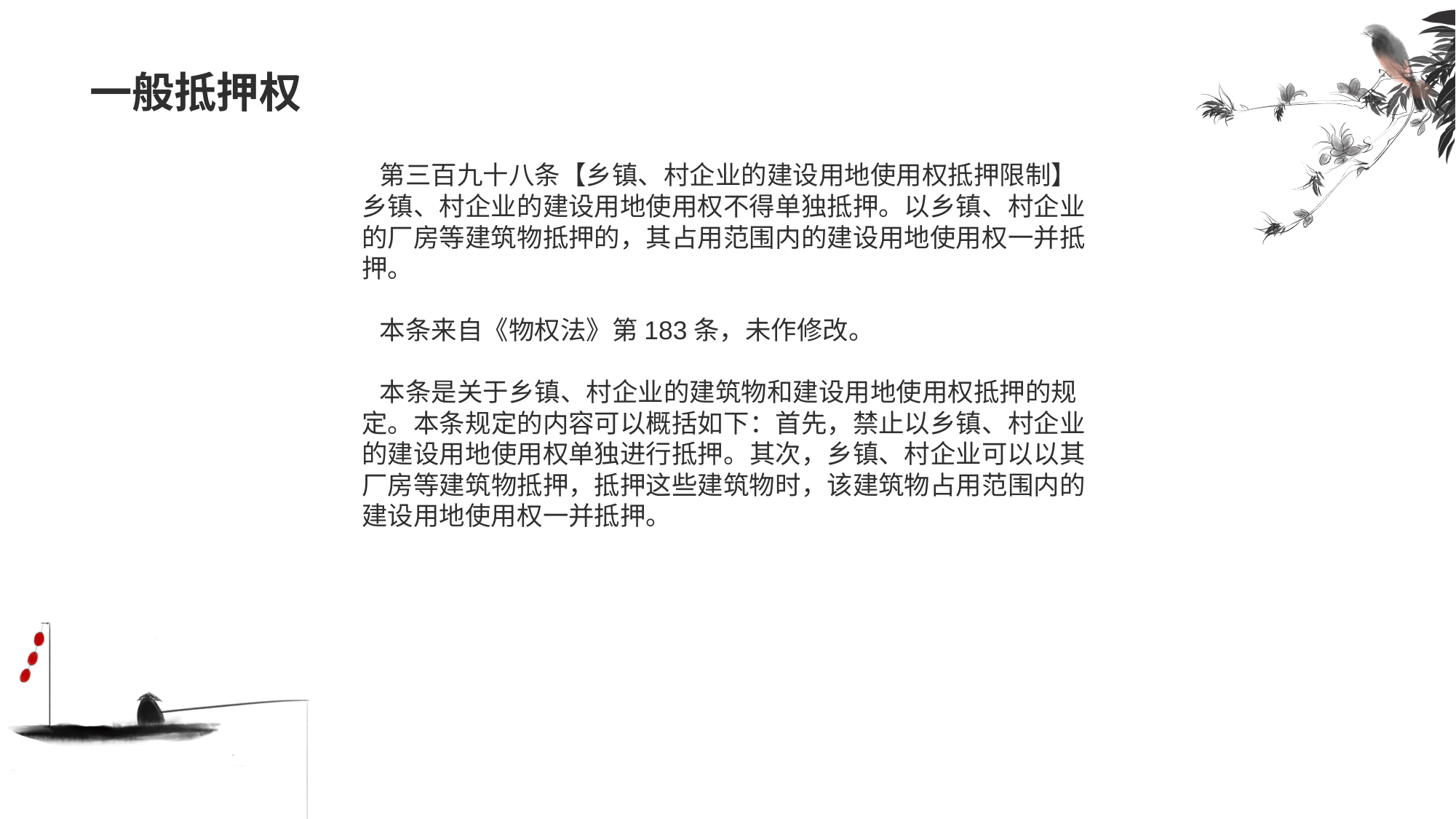

# 一般抵押权

  第三百九十八条【乡镇、村企业的建设用地使用权抵押限制】乡镇、村企业的建设用地使用权不得单独抵押。以乡镇、村企业的厂房等建筑物抵押的，其占用范围内的建设用地使用权一并抵押。

  本条来自《物权法》第183条，未作修改。

  本条是关于乡镇、村企业的建筑物和建设用地使用权抵押的规定。本条规定的内容可以概括如下：首先，禁止以乡镇、村企业的建设用地使用权单独进行抵押。其次，乡镇、村企业可以以其厂房等建筑物抵押，抵押这些建筑物时，该建筑物占用范围内的建设用地使用权一并抵押。
90